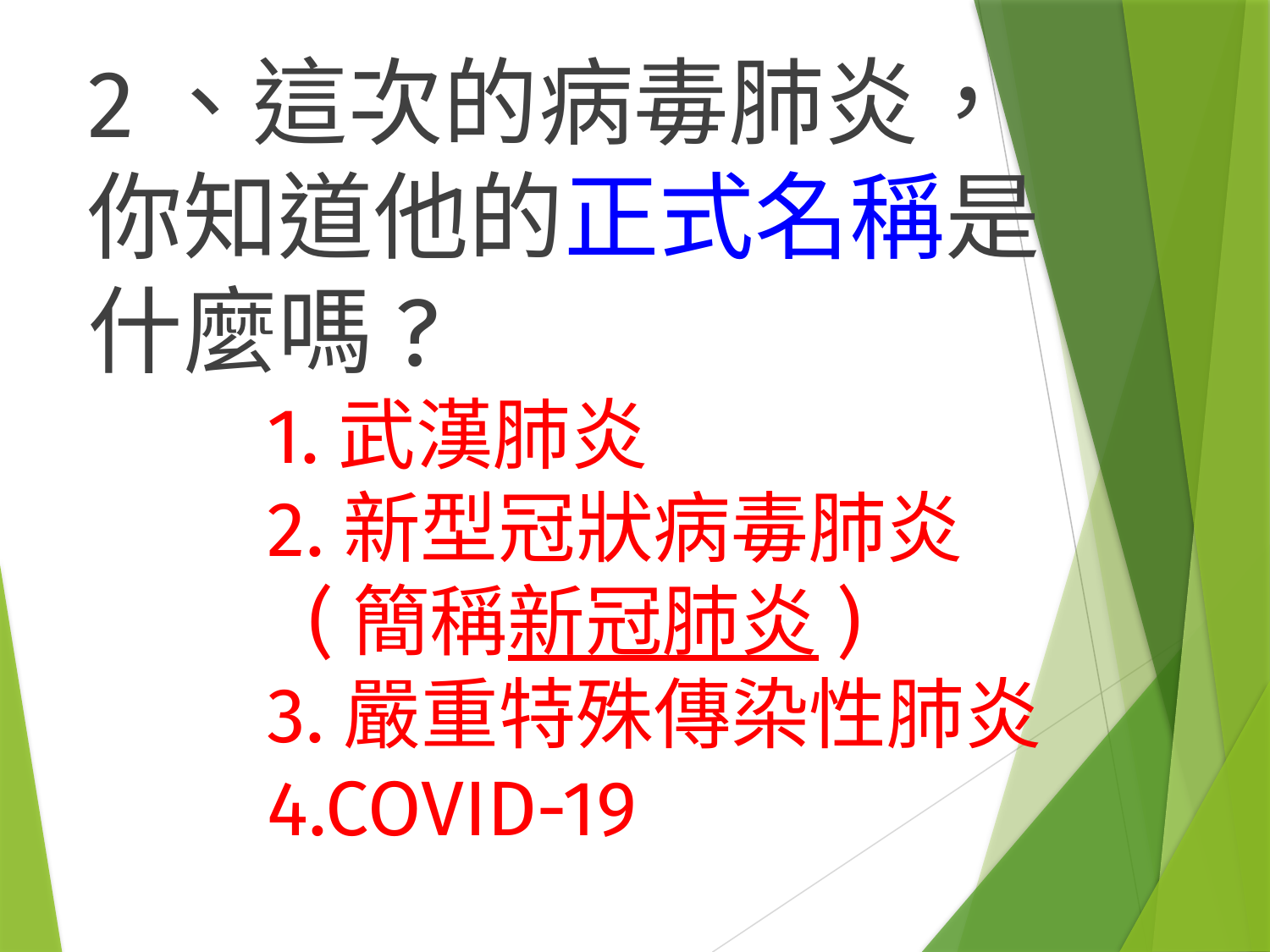

2、這次的病毒肺炎，你知道他的正式名稱是什麼嗎?
1.武漢肺炎
2.新型冠狀病毒肺炎
  (簡稱新冠肺炎)
3.嚴重特殊傳染性肺炎
4.COVID-19